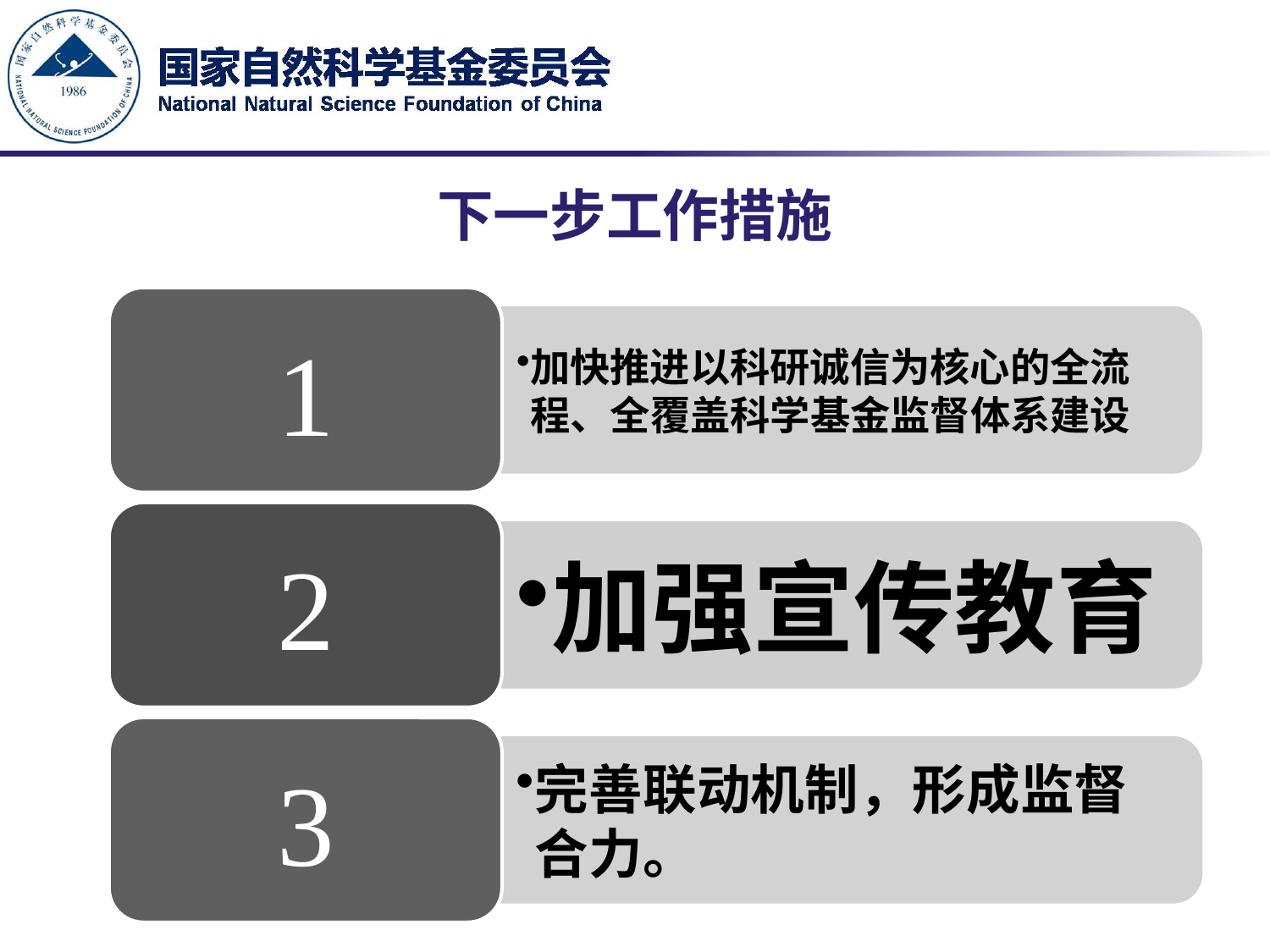

# 下一步工作措施
1
加快推进以科研诚信为核心的全流程、全覆盖科学基金监督体系建设
2
加强宣传教育
3
完善联动机制，形成监督合力。